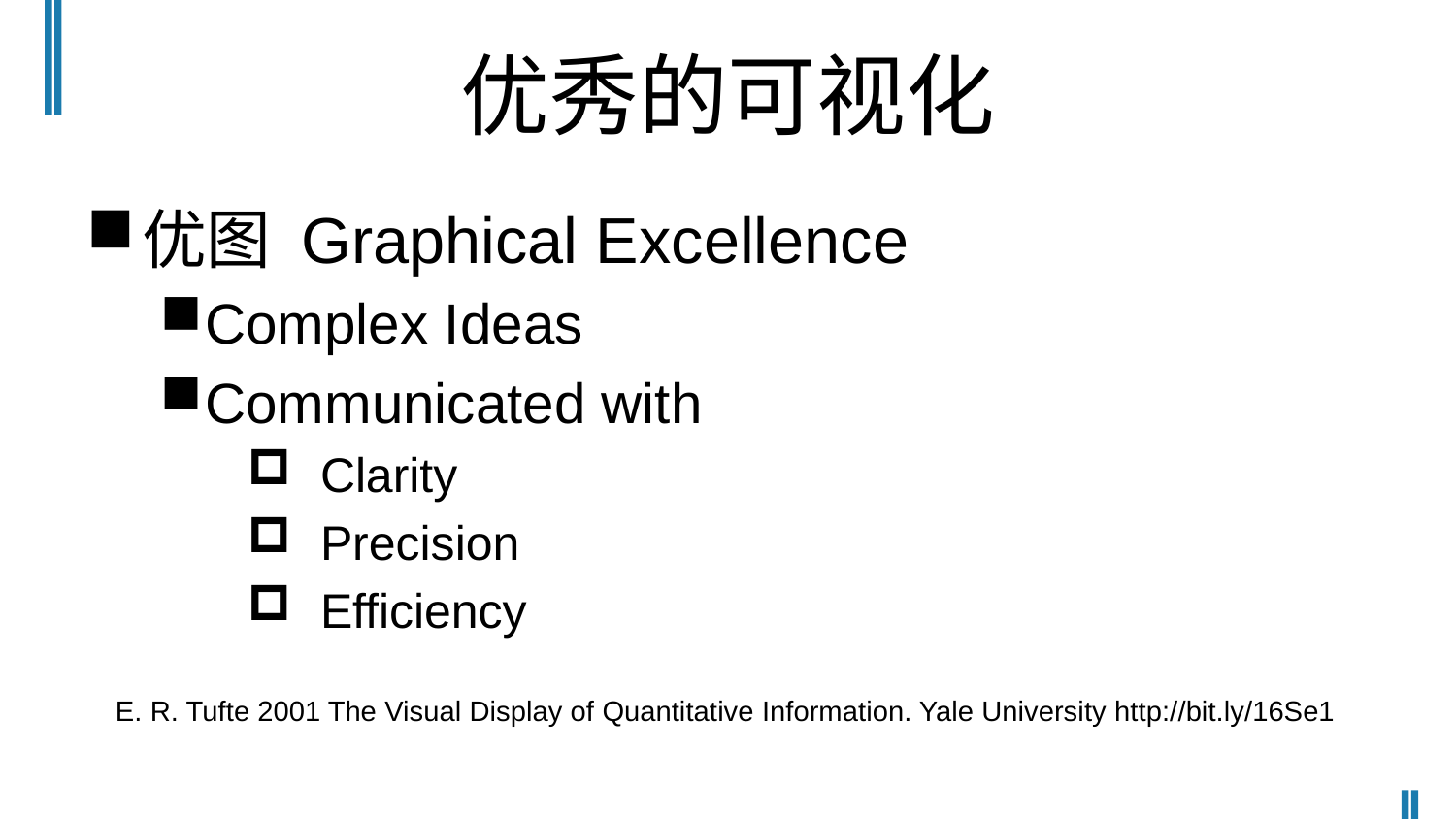

# 优秀的可视化
优图 Graphical Excellence
Complex Ideas
Communicated with
Clarity
Precision
Efficiency
E. R. Tufte 2001 The Visual Display of Quantitative Information. Yale University http://bit.ly/16Se1